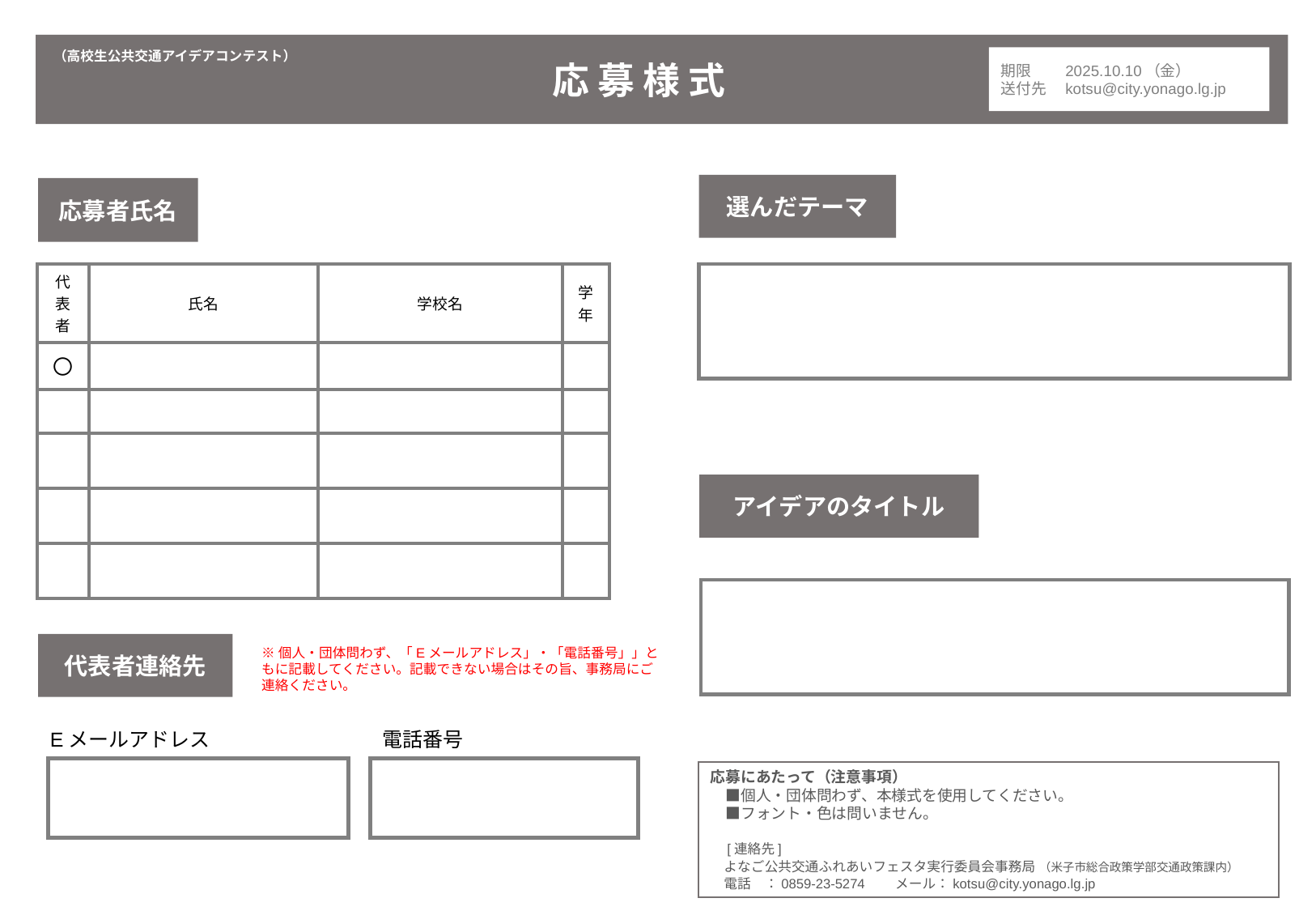

応募様式
（高校生公共交通アイデアコンテスト）
期限　　2025.10.10（金）
送付先　kotsu@city.yonago.lg.jp
選んだテーマ
応募者氏名
| 代表者 | 氏名 | 学校名 | 学年 |
| --- | --- | --- | --- |
| 〇 |  |  |  |
|  |  |  |  |
|  |  |  |  |
|  |  |  |  |
|  |  |  |  |

アイデアのタイトル

※個人・団体問わず、「Eメールアドレス」・「電話番号」」ともに記載してください。記載できない場合はその旨、事務局にご連絡ください。
代表者連絡先
Eメールアドレス
電話番号

応募にあたって（注意事項）
　■個人・団体問わず、本様式を使用してください。
　■フォント・色は問いません。

　[連絡先]
　よなご公共交通ふれあいフェスタ実行委員会事務局 （米子市総合政策学部交通政策課内）
　電話　：0859-23-5274　　メール：kotsu@city.yonago.lg.jp